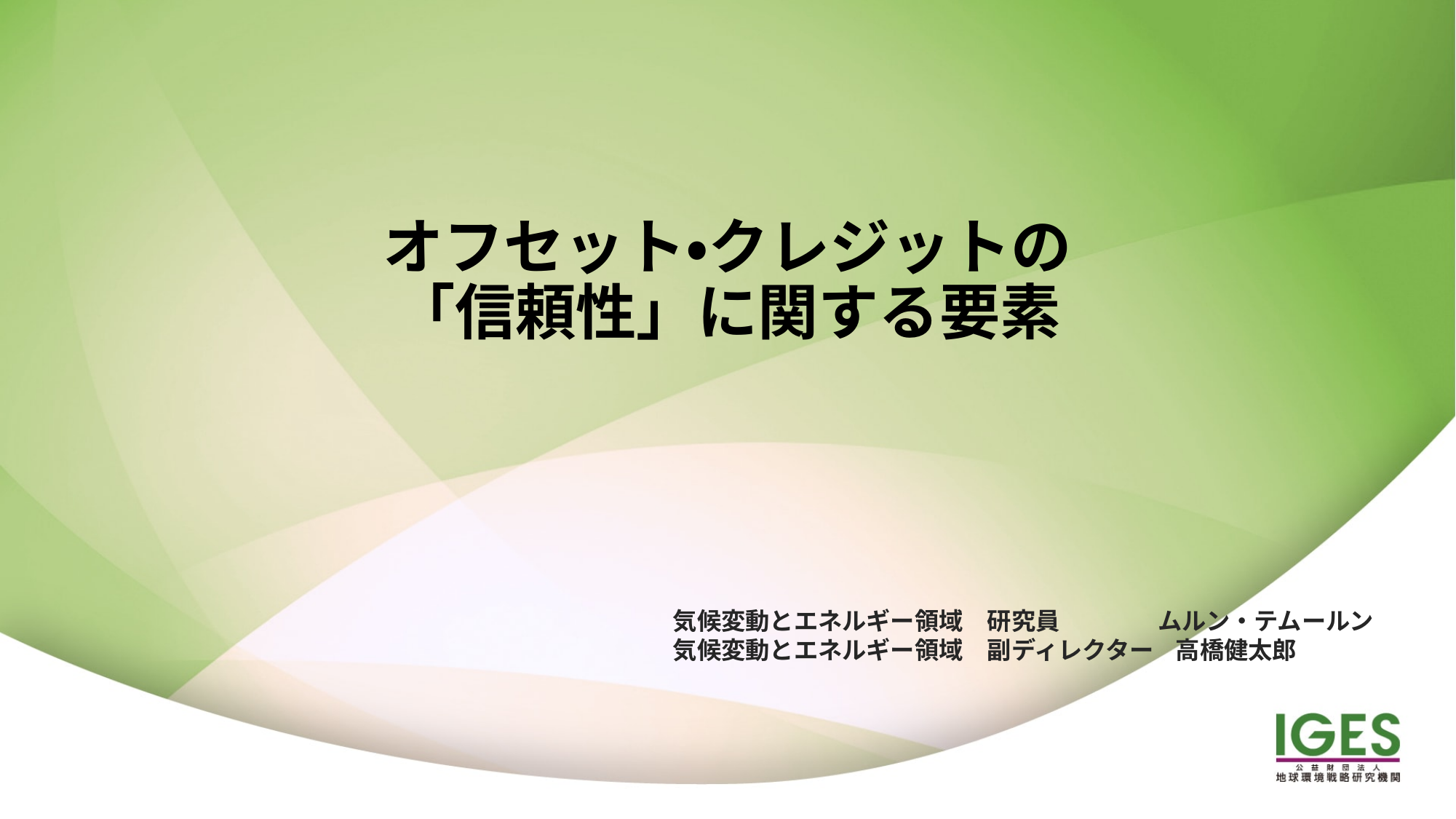

オフセット・クレジットの
「信頼性」に関する要素
気候変動とエネルギー領域　研究員                  ムルン・テムールン
気候変動とエネルギー領域　副ディレクター    高橋健太郎